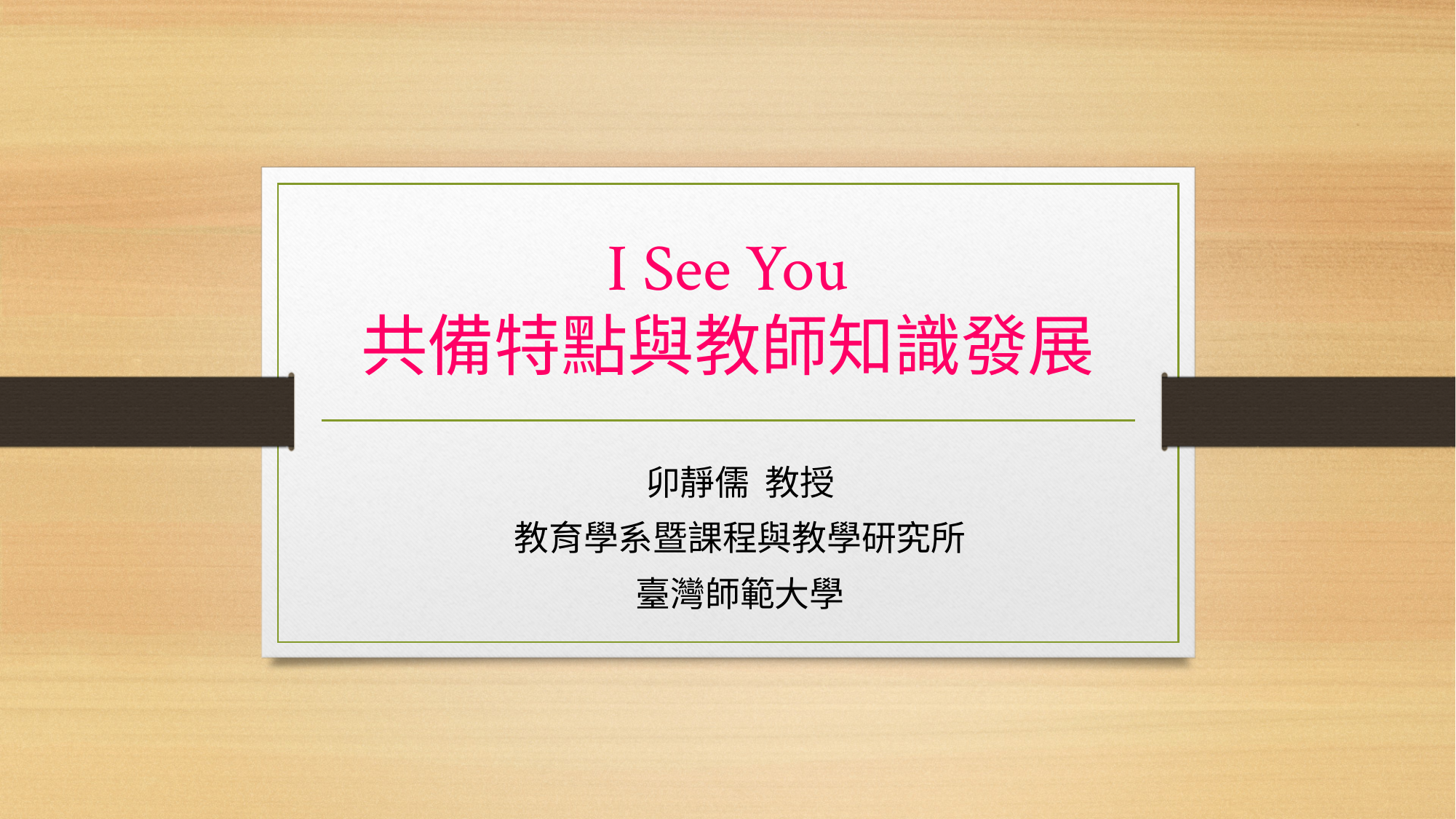

# I See You 共備特點與教師知識發展
卯靜儒  教授
教育學系暨課程與教學研究所
臺灣師範大學